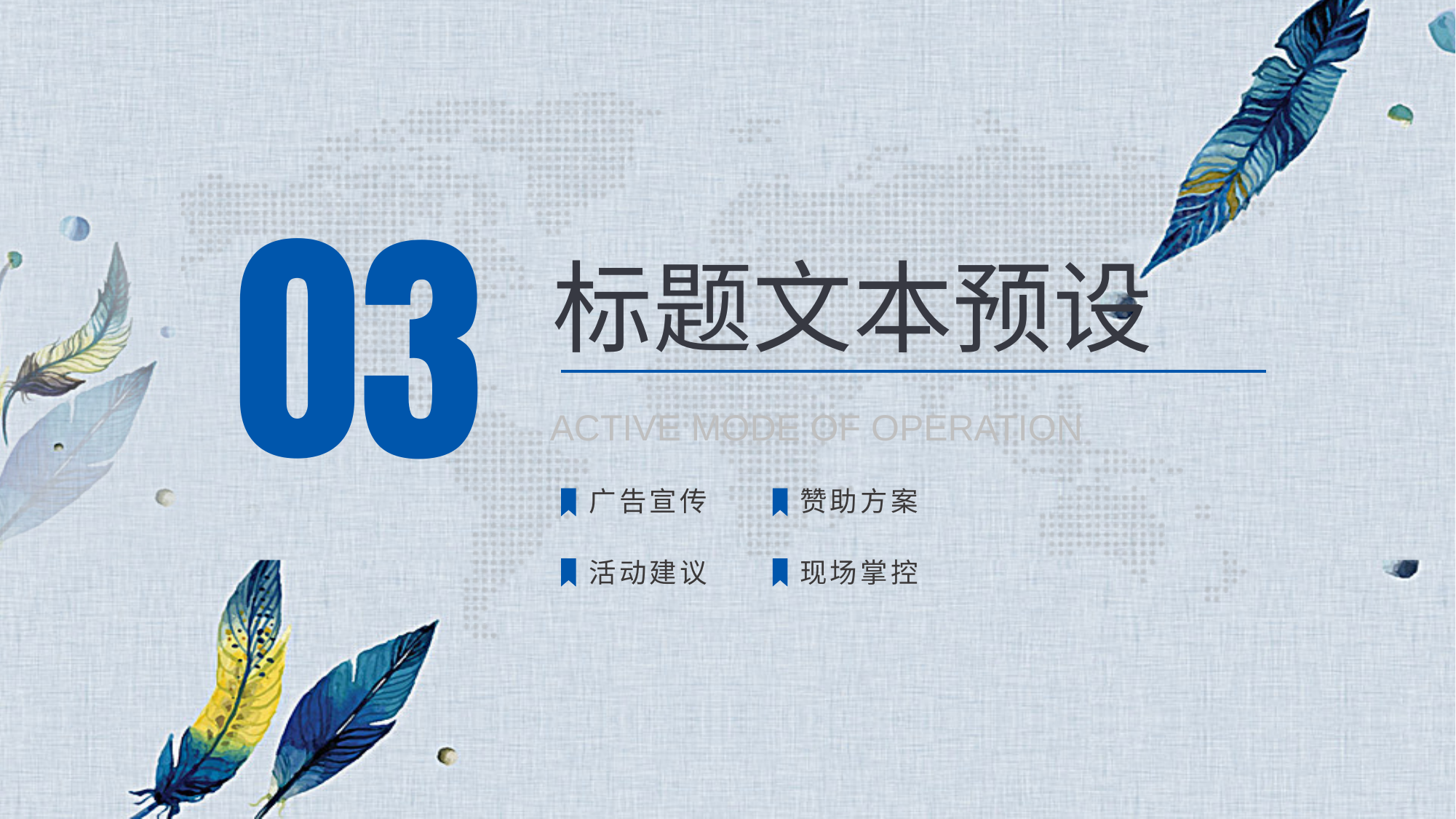

03
标题文本预设
ACTIVE MODE OF OPERATION
广告宣传

赞助方案

活动建议

现场掌控